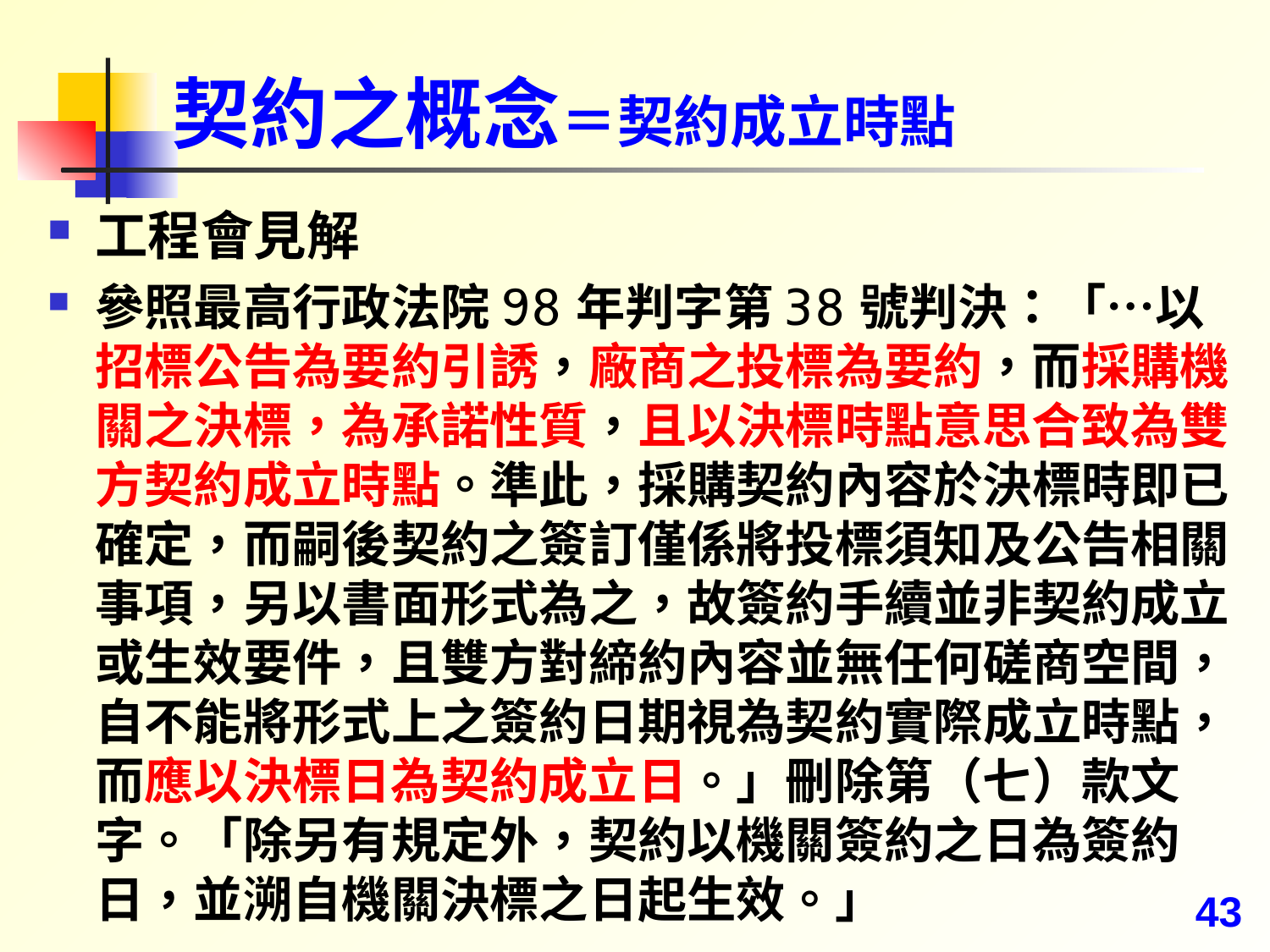

# 契約之概念＝契約成立時點
工程會見解
參照最高行政法院98年判字第38號判決：「…以招標公告為要約引誘，廠商之投標為要約，而採購機關之決標，為承諾性質，且以決標時點意思合致為雙方契約成立時點。準此，採購契約內容於決標時即已確定，而嗣後契約之簽訂僅係將投標須知及公告相關事項，另以書面形式為之，故簽約手續並非契約成立或生效要件，且雙方對締約內容並無任何磋商空間，自不能將形式上之簽約日期視為契約實際成立時點，而應以決標日為契約成立日。」刪除第（七）款文字。「除另有規定外，契約以機關簽約之日為簽約日，並溯自機關決標之日起生效。」
43